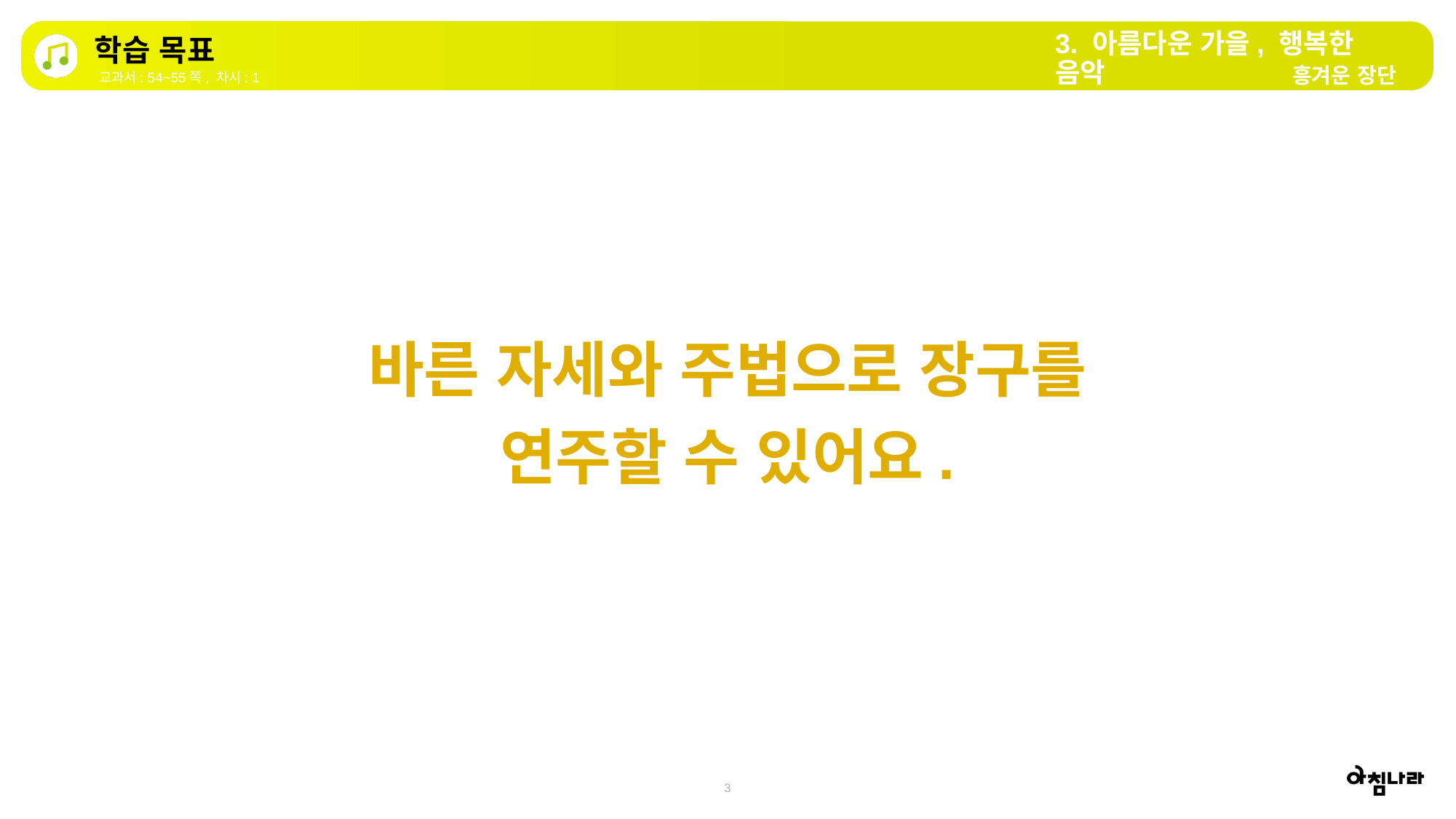

3. 아름다운 가을, 행복한 음악
학습 목표
흥겨운 장단
교과서: 54~55쪽, 차시: 1
바른 자세와 주법으로 장구를 연주할 수 있어요.
3